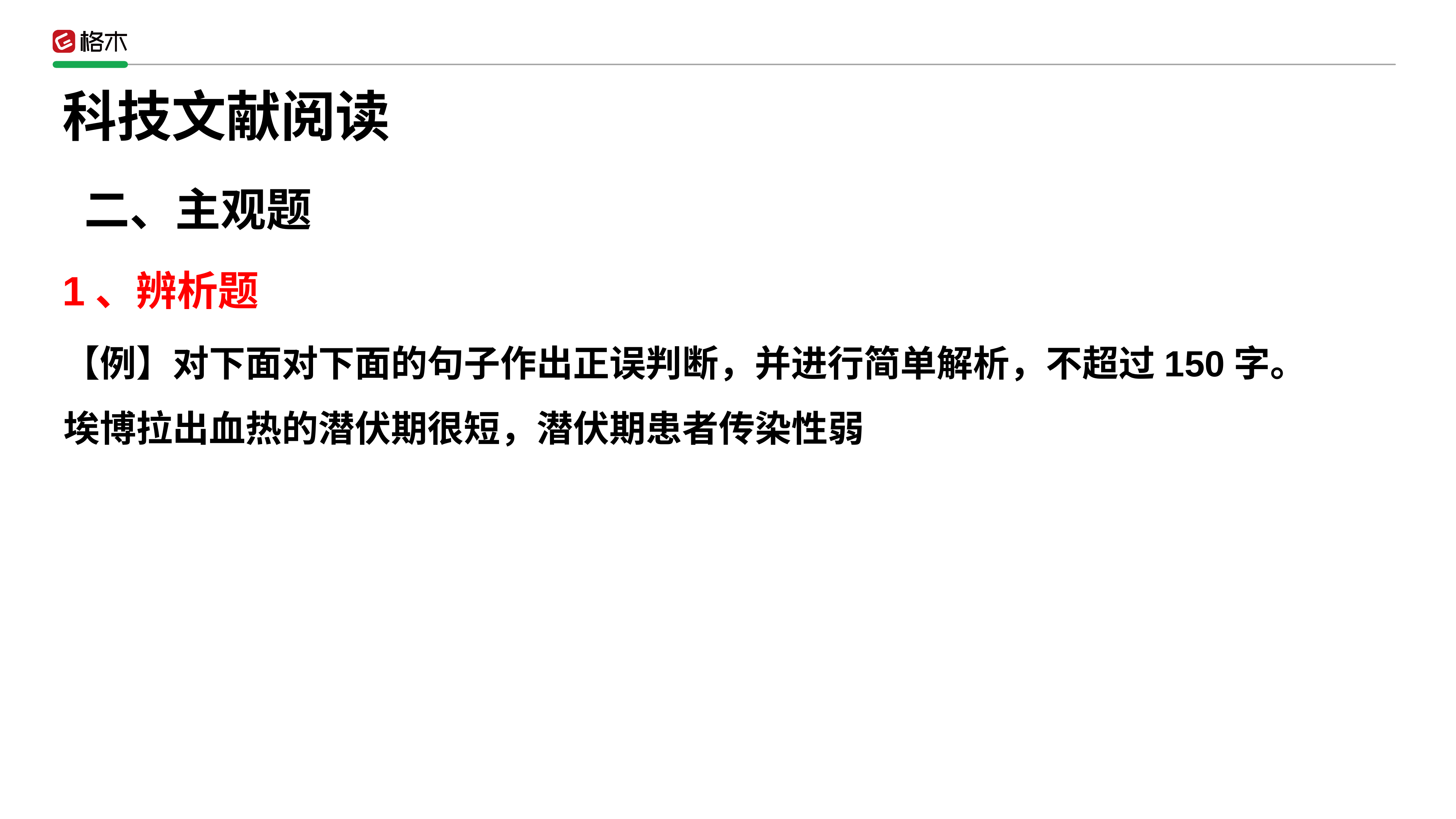

科技文献阅读
二、主观题
1、辨析题
【例】对下面对下面的句子作出正误判断，并进行简单解析，不超过150字。
埃博拉出血热的潜伏期很短，潜伏期患者传染性弱